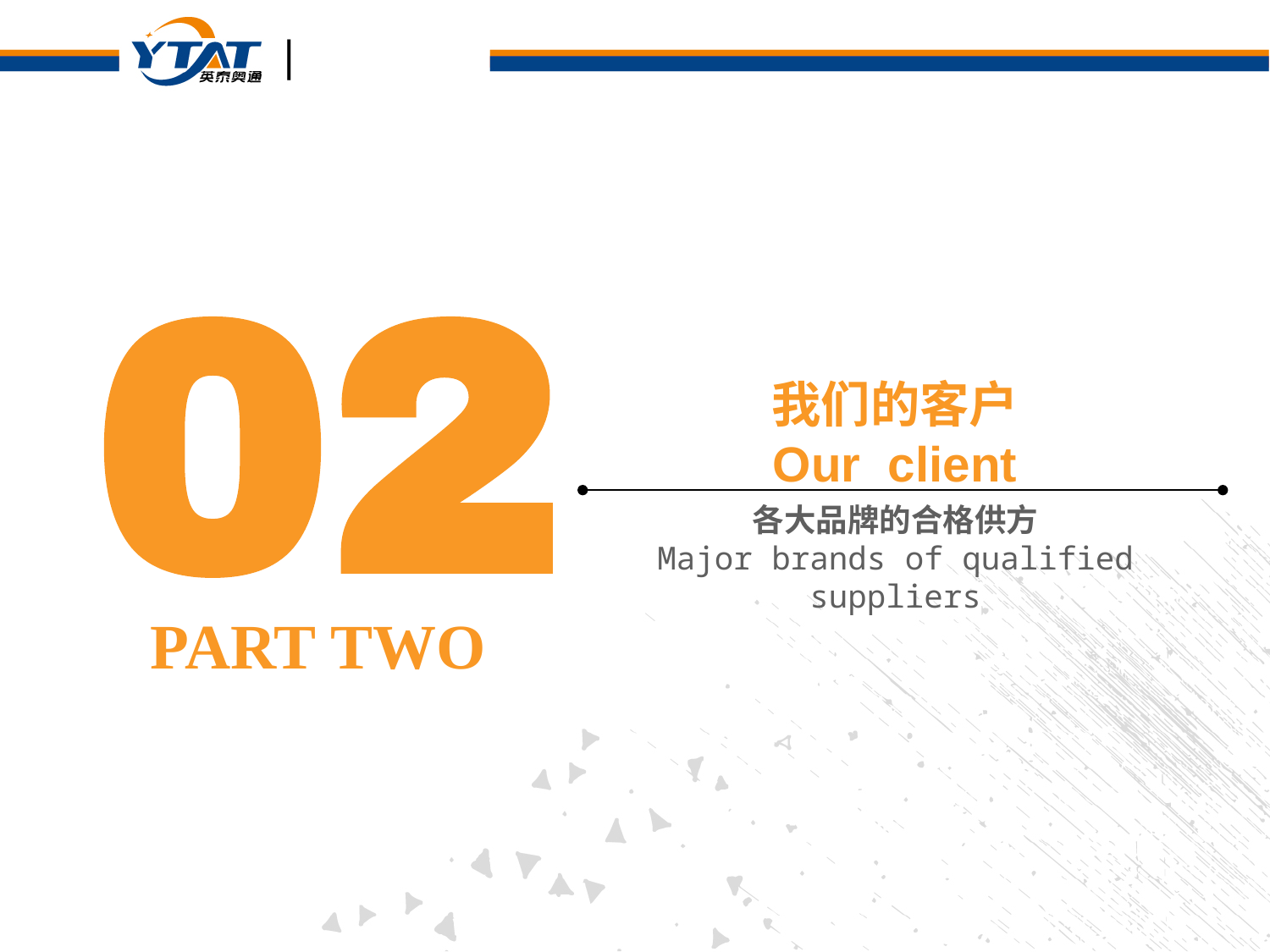

02
我们的客户
Our  client
      PART TWO
各大品牌的合格供方
Major brands of qualified suppliers